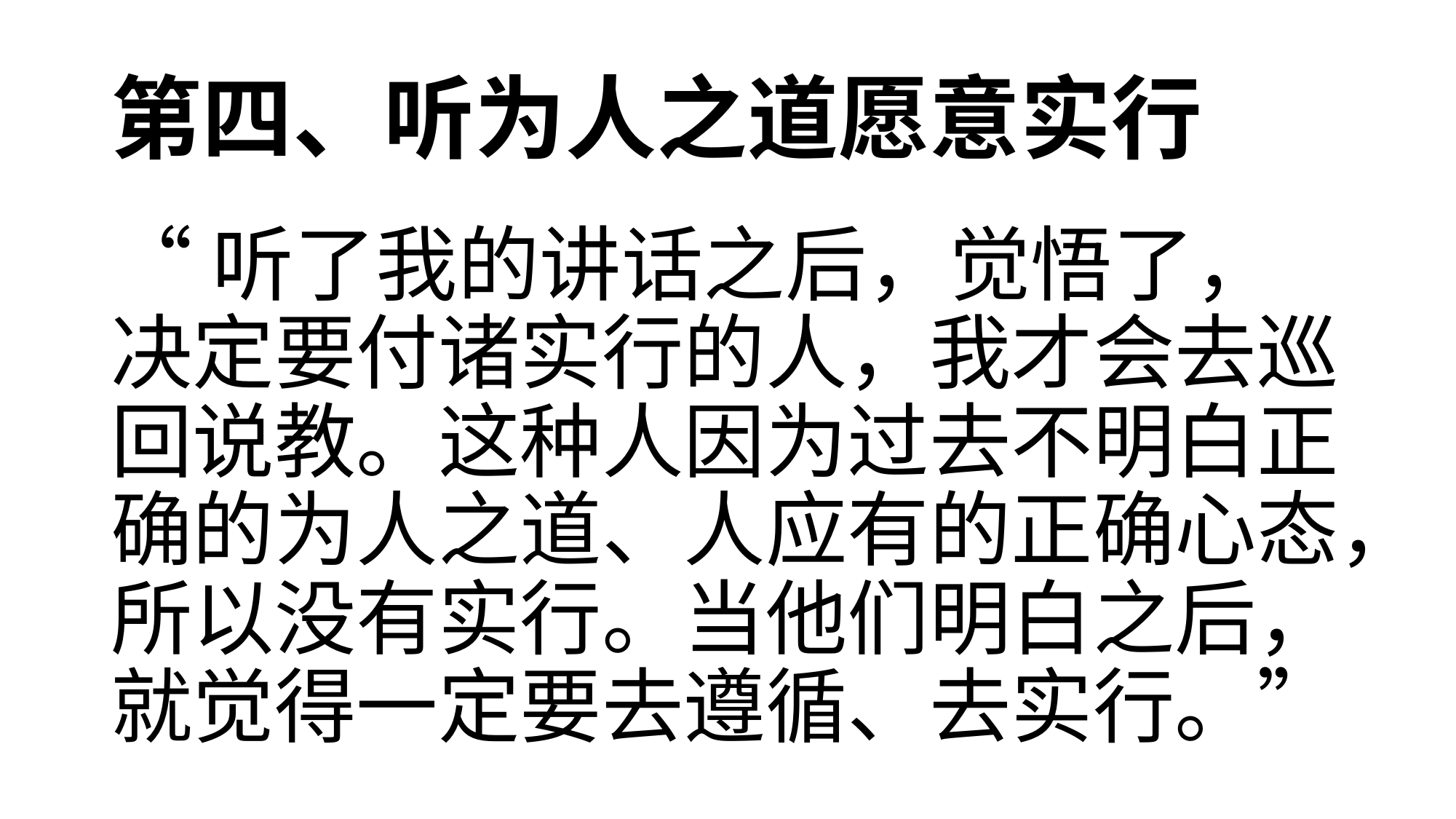

# 第四、听为人之道愿意实行
“听了我的讲话之后，觉悟了，决定要付诸实行的人，我才会去巡回说教。这种人因为过去不明白正确的为人之道、人应有的正确心态，所以没有实行。当他们明白之后，就觉得一定要去遵循、去实行。”